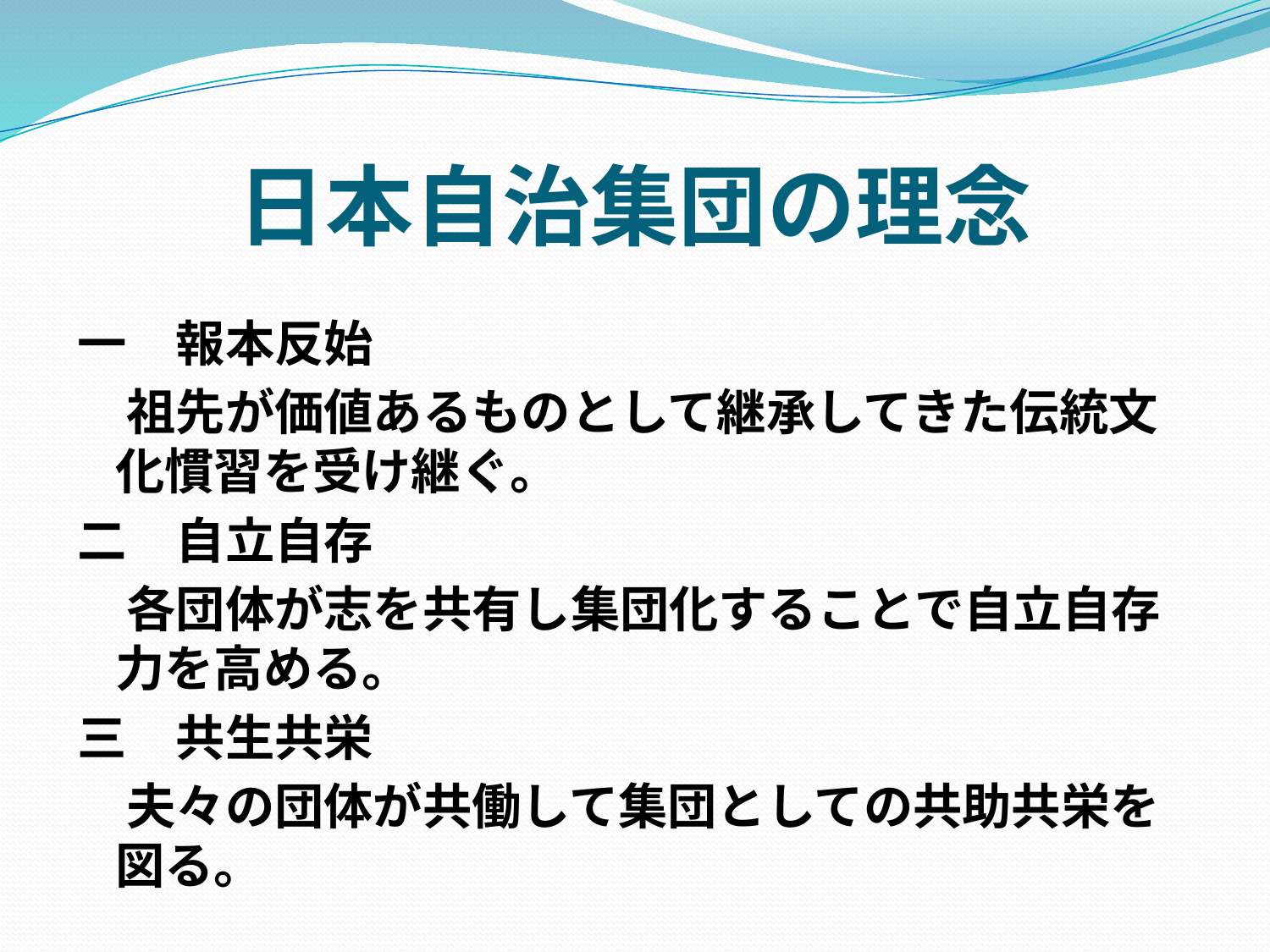

# 日本自治集団の理念
一　報本反始
　祖先が価値あるものとして継承してきた伝統文化慣習を受け継ぐ。
二　自立自存
　各団体が志を共有し集団化することで自立自存力を高める。
三　共生共栄
　夫々の団体が共働して集団としての共助共栄を図る。